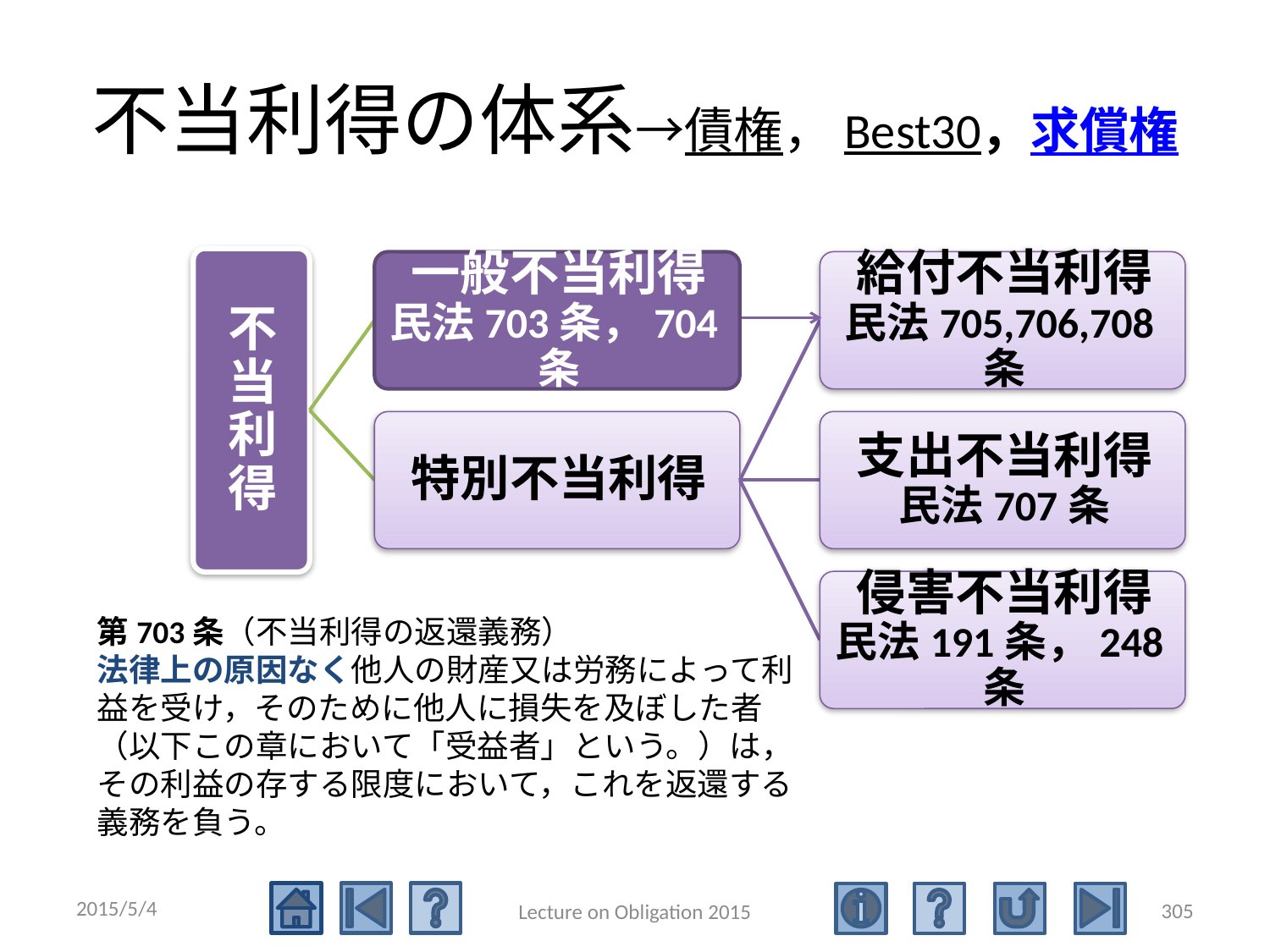

# 不当利得の体系→債権，Best30，求償権
不
当
利
得

一般不当利得
民法703条，704条

特別不当利得

給付不当利得
民法705,706,708条

支出不当利得
民法707条

侵害不当利得
民法191条，248条
第703条（不当利得の返還義務）
法律上の原因なく他人の財産又は労務によって利益を受け，そのために他人に損失を及ぼした者（以下この章において「受益者」という。）は，その利益の存する限度において，これを返還する義務を負う。
2015/5/4
305
Lecture on Obligation 2015